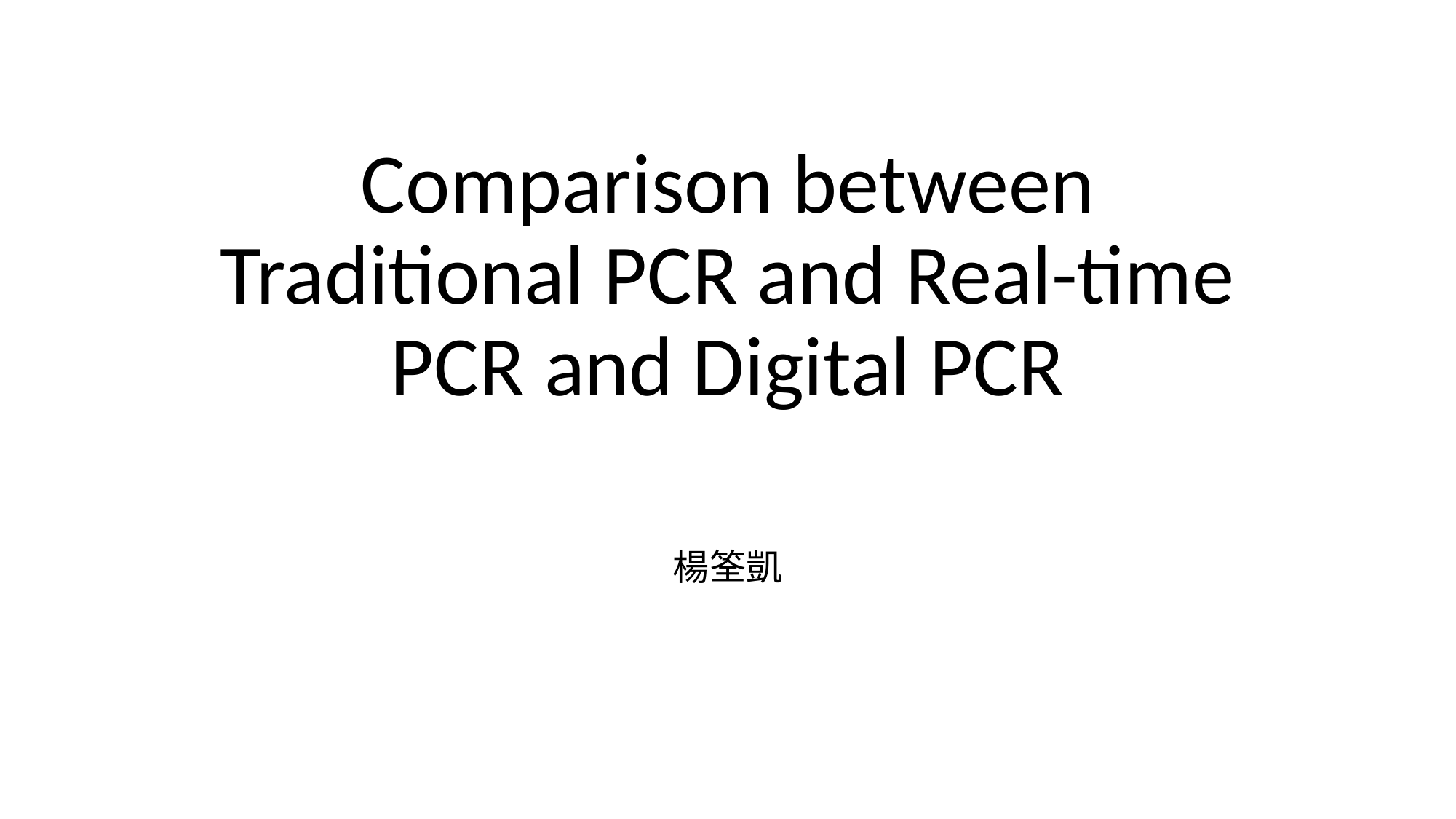

Comparison between Traditional PCR and Real-time PCR and Digital PCR

楊筌凱